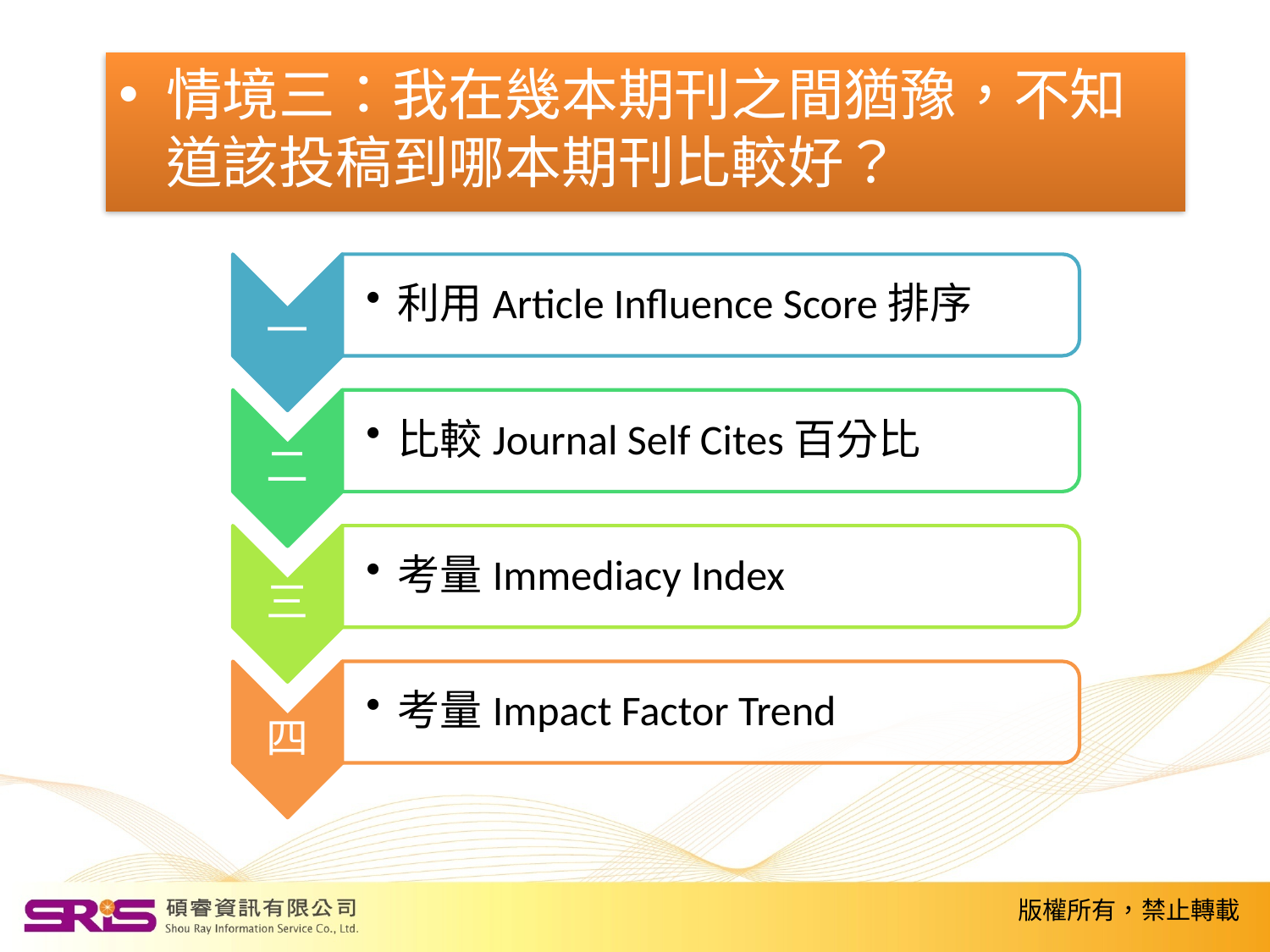

情境三：我在幾本期刊之間猶豫，不知道該投稿到哪本期刊比較好？

一
利用Article Influence Score排序
二
比較Journal Self Cites百分比
三
考量Immediacy Index
四
考量Impact Factor Trend